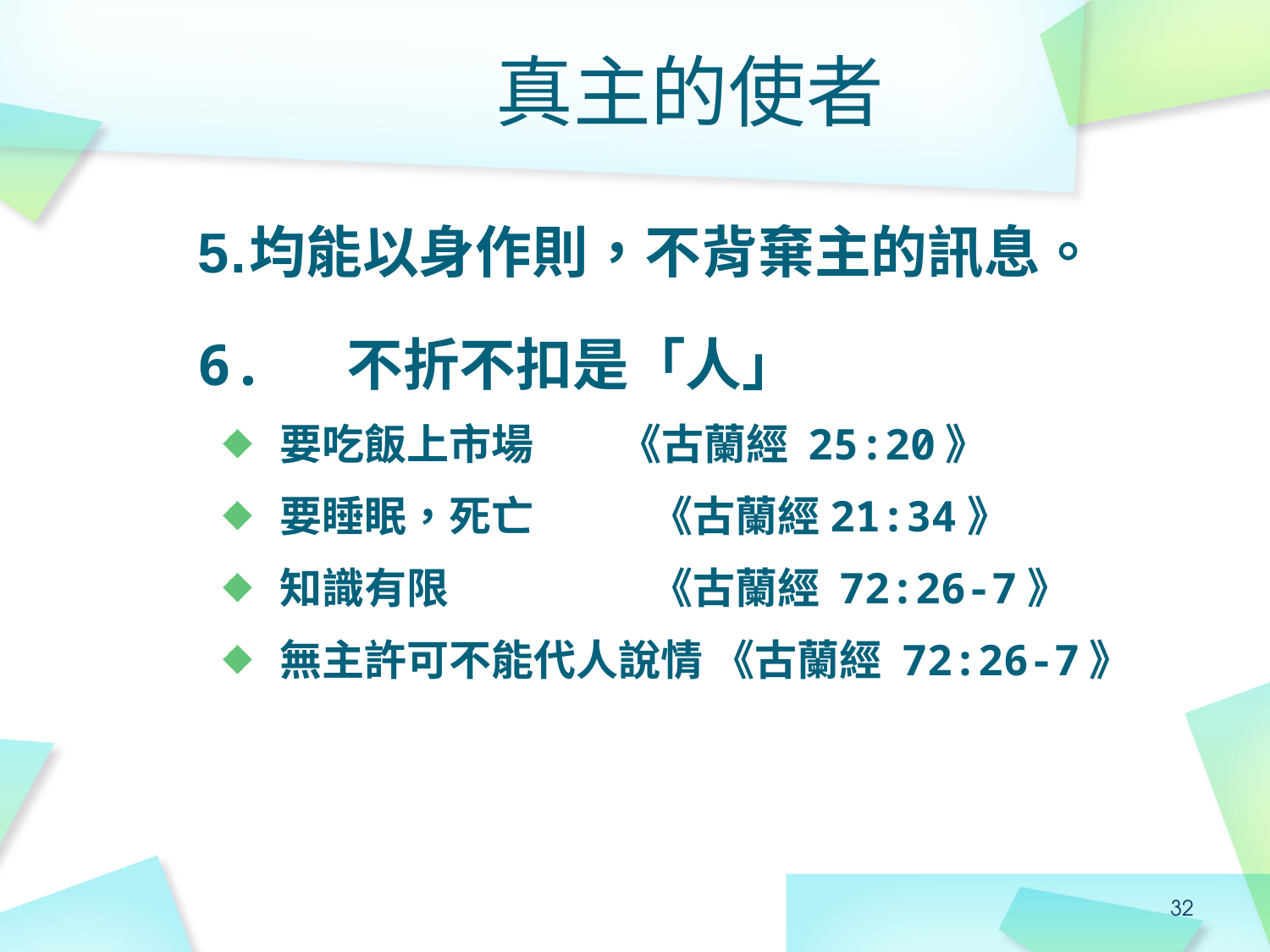

# 真主的使者
均能以身作則，不背棄主的訊息。
6.  不折不扣是「人」
 要吃飯上市場         《古蘭經 25:20》
 要睡眠，死亡      	 《古蘭經21:34》
 知識有限         	 《古蘭經 72:26-7》
 無主許可不能代人說情 《古蘭經 72:26-7》

32